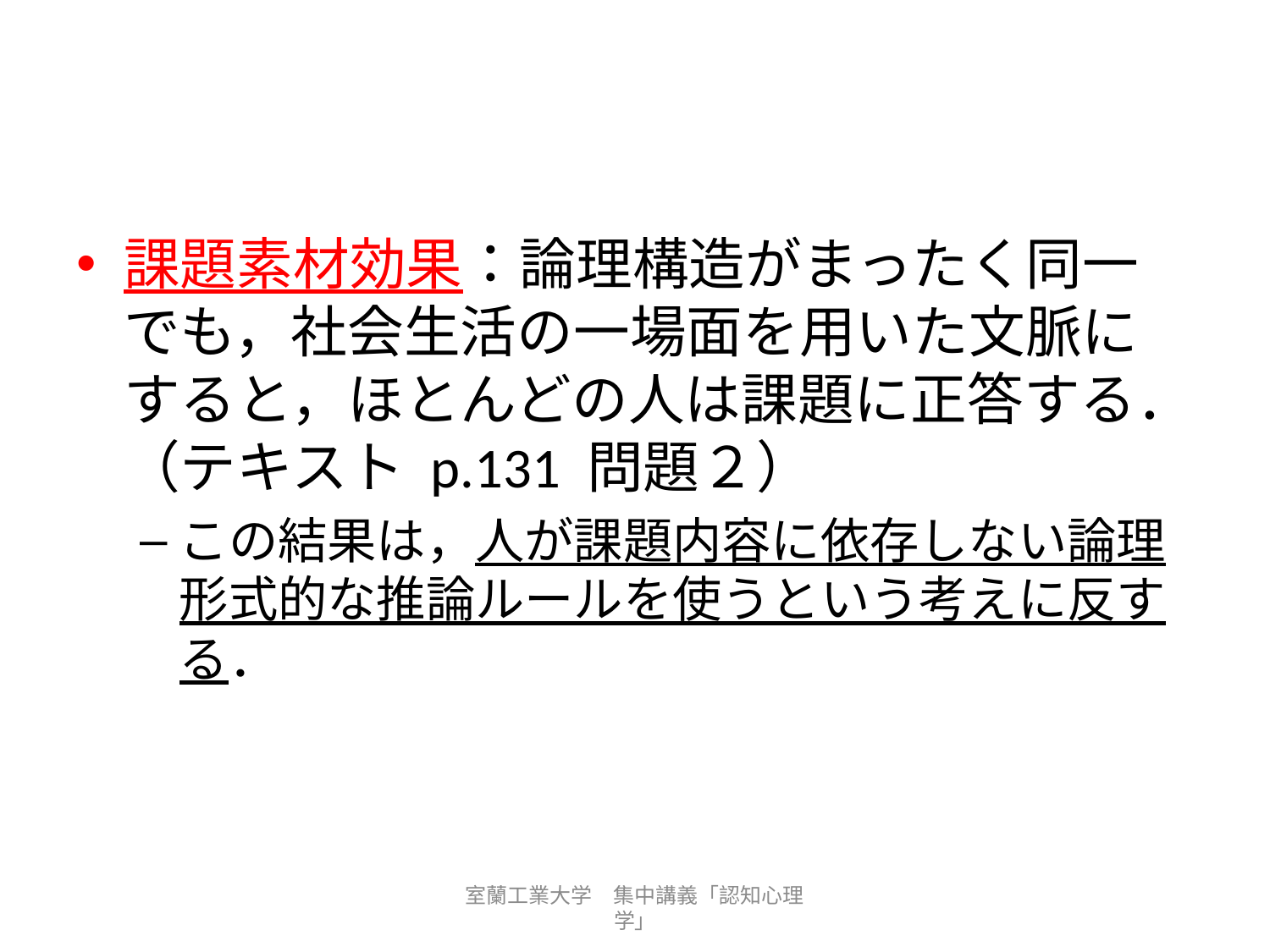

#
課題素材効果：論理構造がまったく同一でも，社会生活の一場面を用いた文脈にすると，ほとんどの人は課題に正答する．（テキスト p.131 問題２）
この結果は，人が課題内容に依存しない論理形式的な推論ルールを使うという考えに反する．
室蘭工業大学　集中講義「認知心理学」